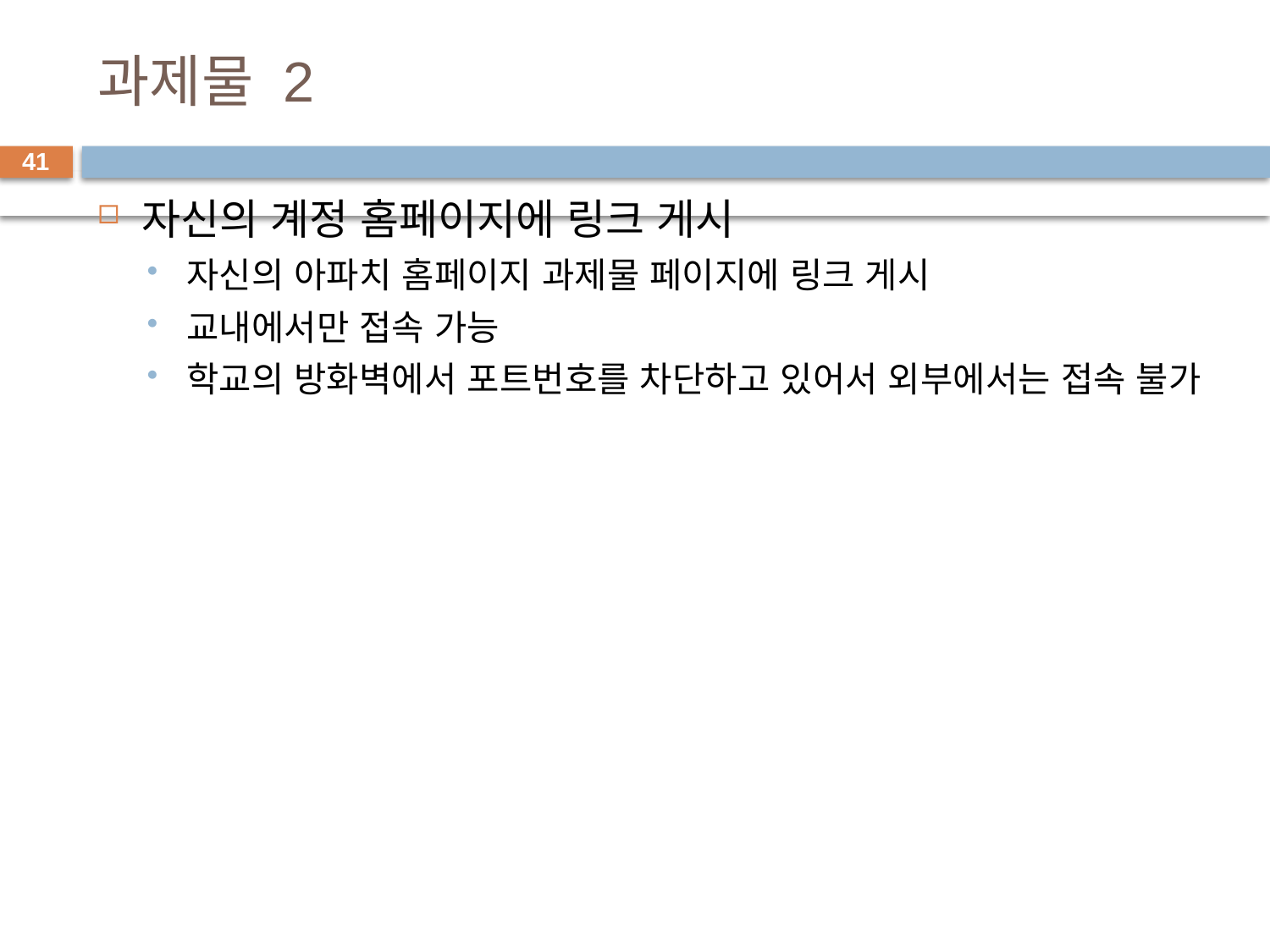

# 과제물 2
41
자신의 계정 홈페이지에 링크 게시
자신의 아파치 홈페이지 과제물 페이지에 링크 게시
교내에서만 접속 가능
학교의 방화벽에서 포트번호를 차단하고 있어서 외부에서는 접속 불가